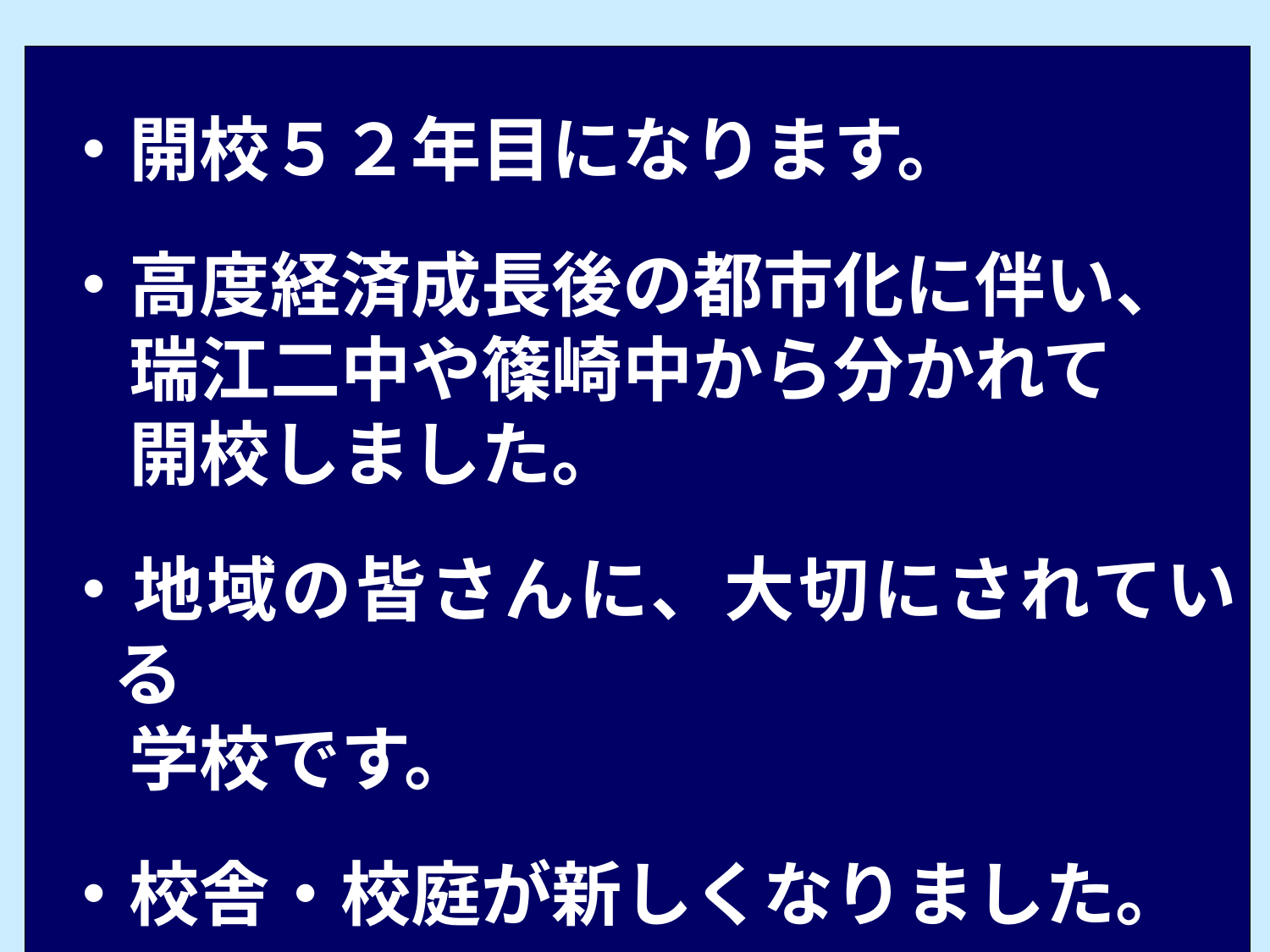

・開校５２年目になります。

・高度経済成長後の都市化に伴い、
　瑞江二中や篠崎中から分かれて
　開校しました。

・地域の皆さんに、大切にされている
　学校です。

・校舎・校庭が新しくなりました。